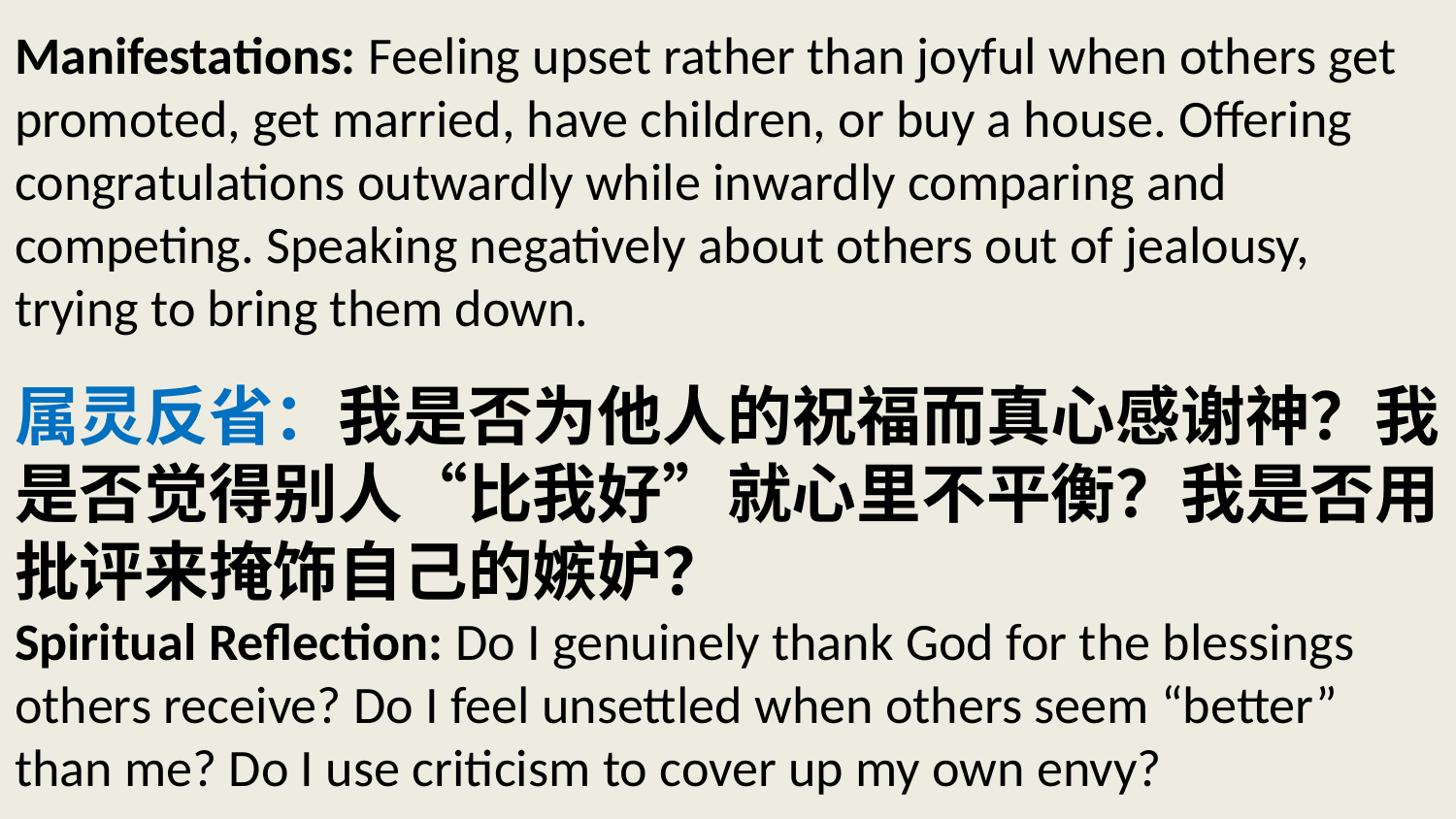

# Manifestations: Feeling upset rather than joyful when others get promoted, get married, have children, or buy a house. Offering congratulations outwardly while inwardly comparing and competing. Speaking negatively about others out of jealousy, trying to bring them down. 属灵反省：我是否为他人的祝福而真心感谢神？我是否觉得别人“比我好”就心里不平衡？我是否用批评来掩饰自己的嫉妒？ Spiritual Reflection: Do I genuinely thank God for the blessings others receive? Do I feel unsettled when others seem “better” than me? Do I use criticism to cover up my own envy?